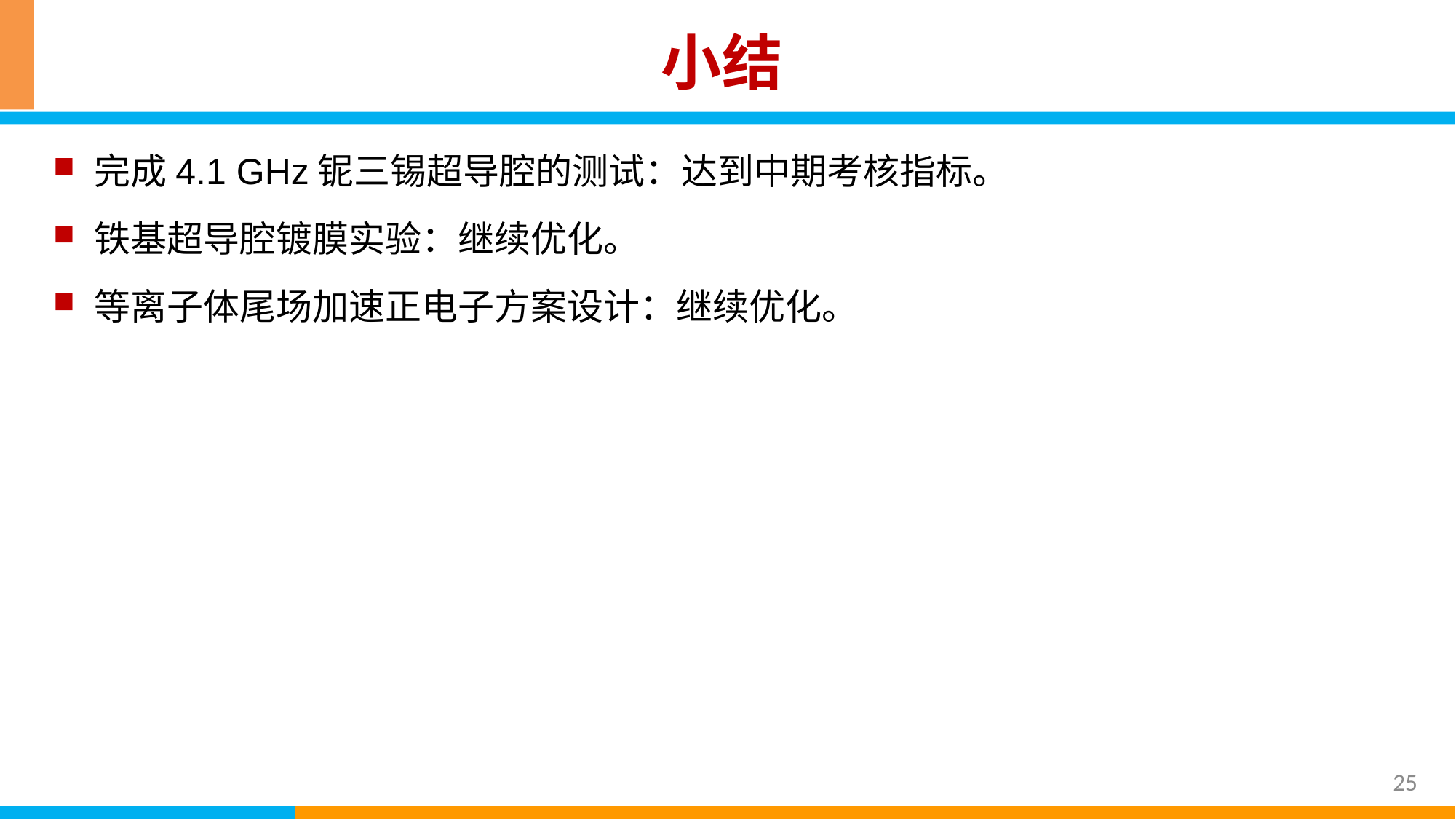

# 小结
完成4.1 GHz铌三锡超导腔的测试：达到中期考核指标。
铁基超导腔镀膜实验：继续优化。
等离子体尾场加速正电子方案设计：继续优化。

25